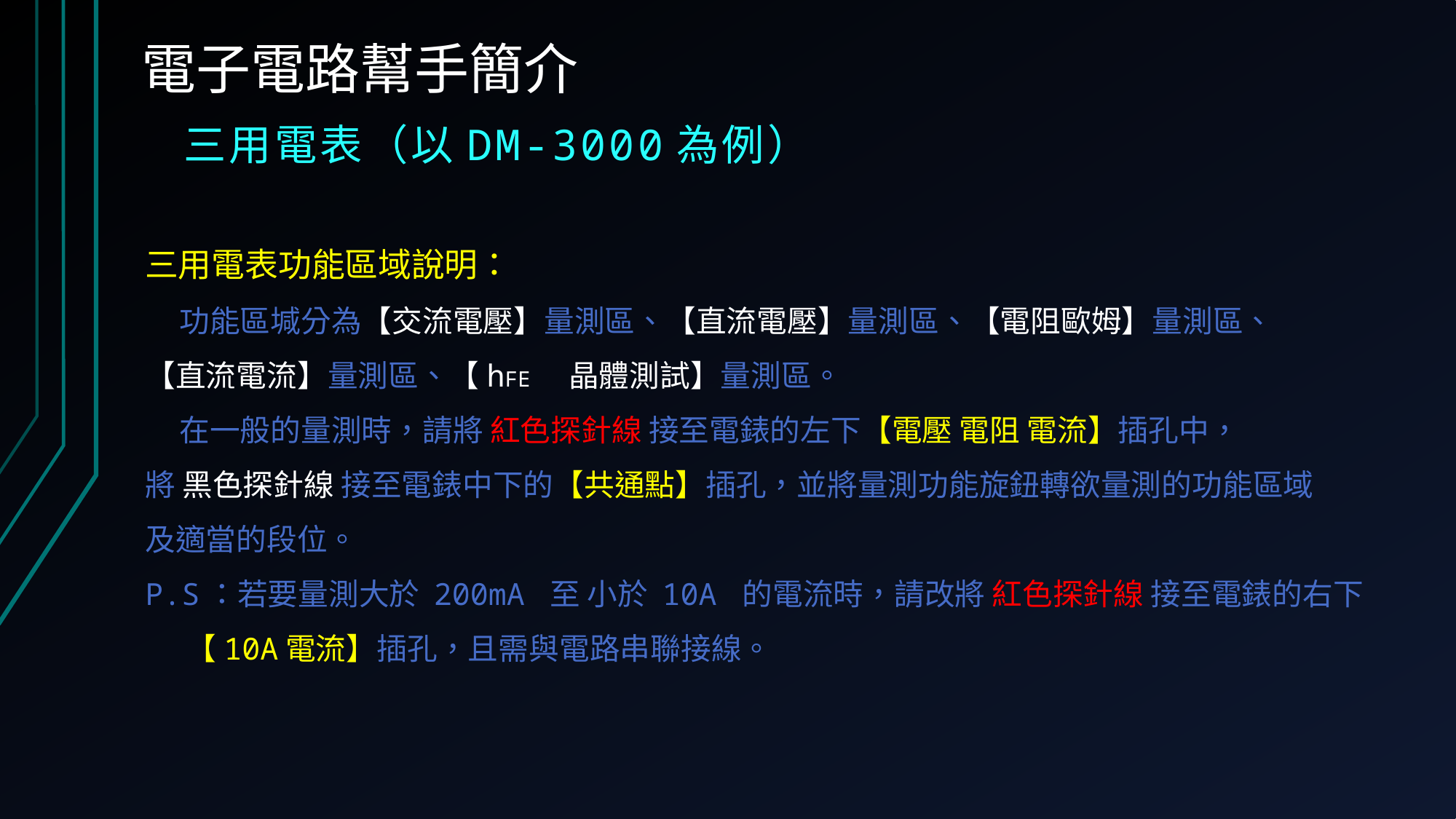

# 電子電路幫手簡介
三用電表（以dm-3000為例）
三用電表功能區域說明：
    功能區堿分為【交流電壓】量測區、【直流電壓】量測區、【電阻歐姆】量測區、
【直流電流】量測區、【hFE  晶體測試】量測區。
    在一般的量測時，請將 紅色探針線 接至電錶的左下【電壓 電阻 電流】插孔中，
將 黑色探針線 接至電錶中下的【共通點】插孔，並將量測功能旋鈕轉欲量測的功能區域
及適當的段位。
P.S：若要量測大於 200mA 至 小於 10A 的電流時，請改將 紅色探針線 接至電錶的右下
     【10A電流】插孔，且需與電路串聯接線。